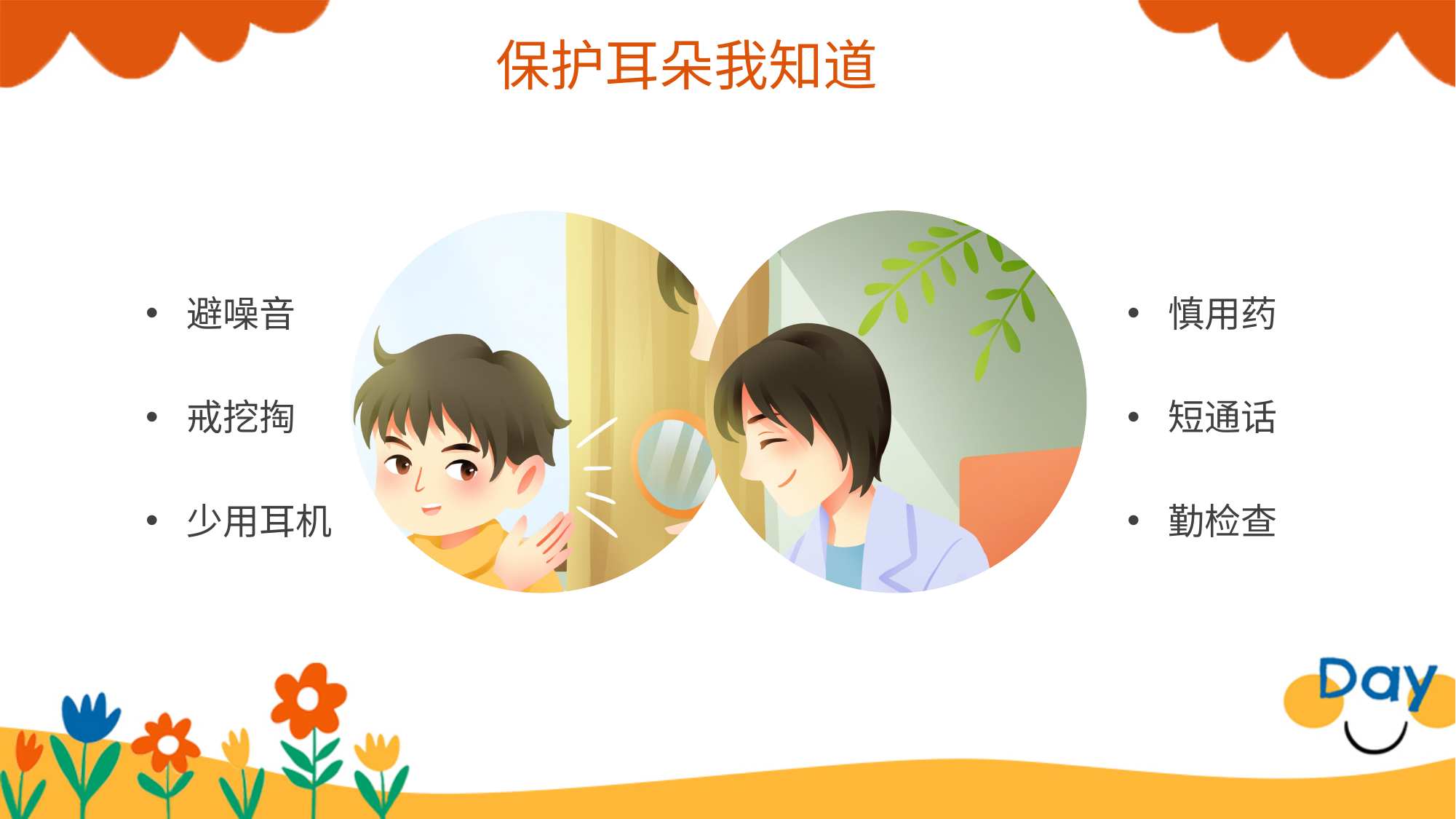

保护耳朵我知道

避噪音
慎用药
戒挖掏
短通话
少用耳机
勤检查